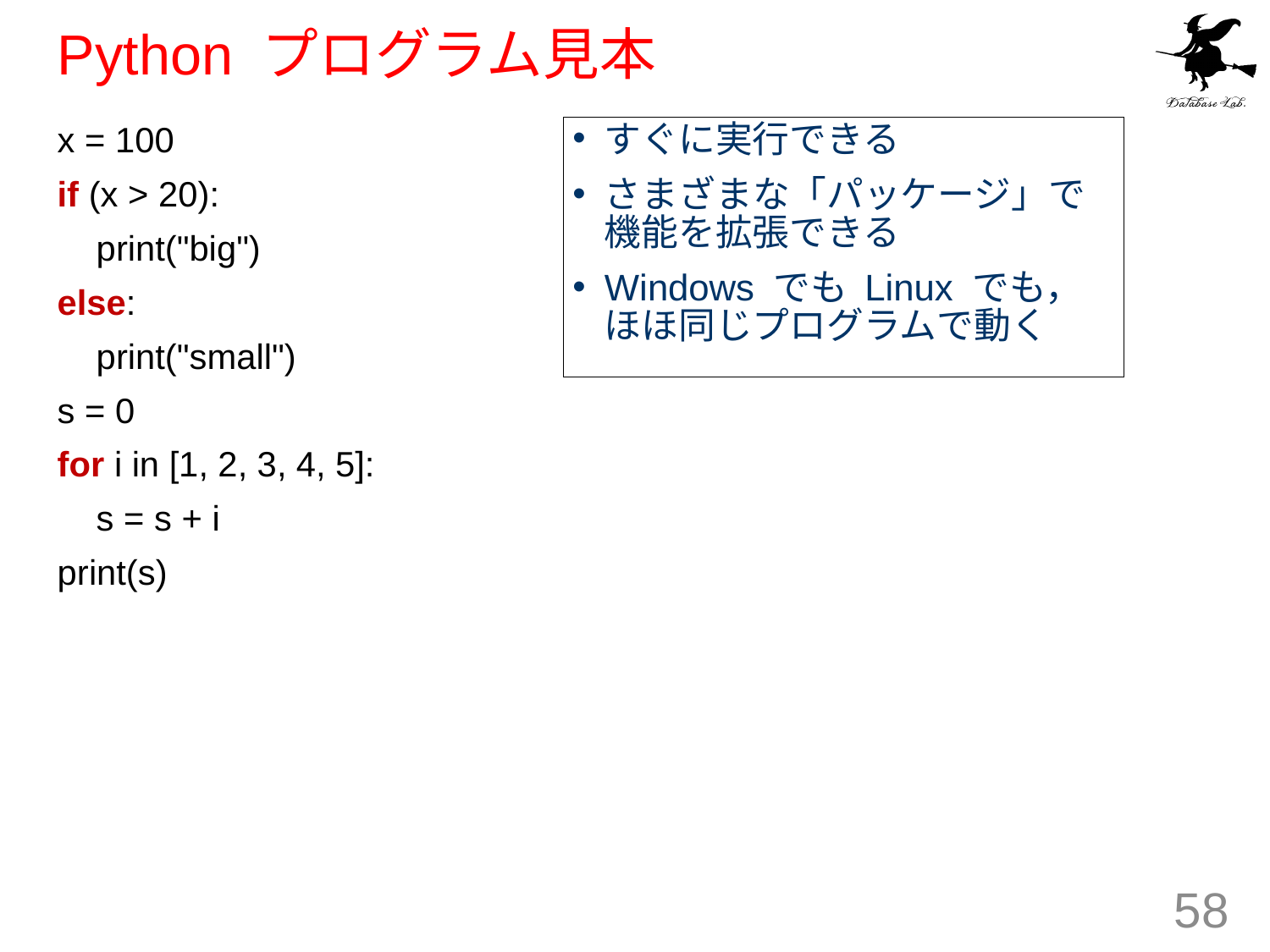

# Python プログラム見本
x = 100
if (x > 20):
    print("big")
else:
    print("small")
s = 0
for i in [1, 2, 3, 4, 5]:
    s = s + i
print(s)
すぐに実行できる
さまざまな「パッケージ」で機能を拡張できる
Windows でも Linux でも，ほほ同じプログラムで動く
58